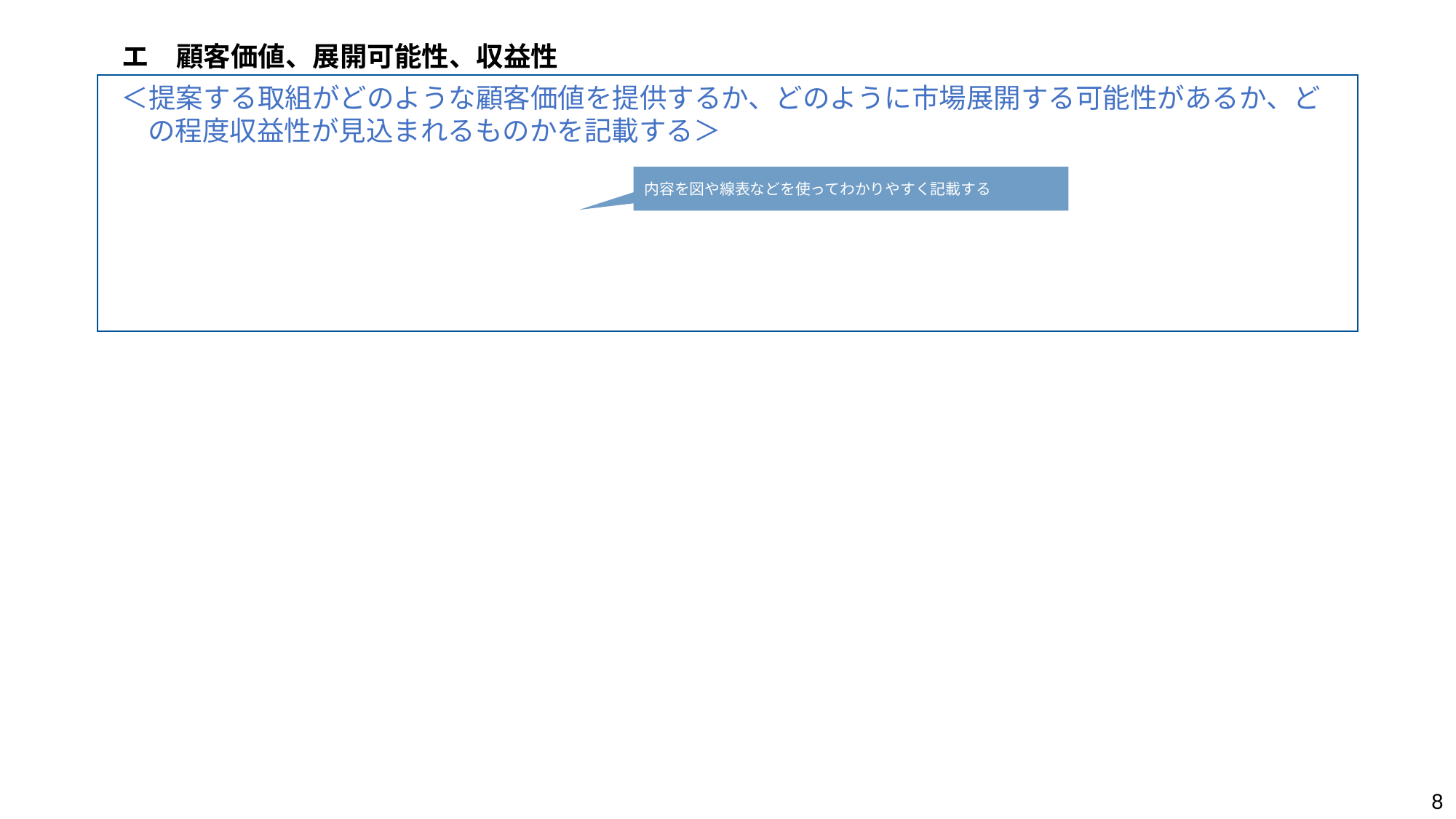

エ　顧客価値、展開可能性、収益性
＜提案する取組がどのような顧客価値を提供するか、どのように市場展開する可能性があるか、どの程度収益性が見込まれるものかを記載する＞

内容を図や線表などを使ってわかりやすく記載する